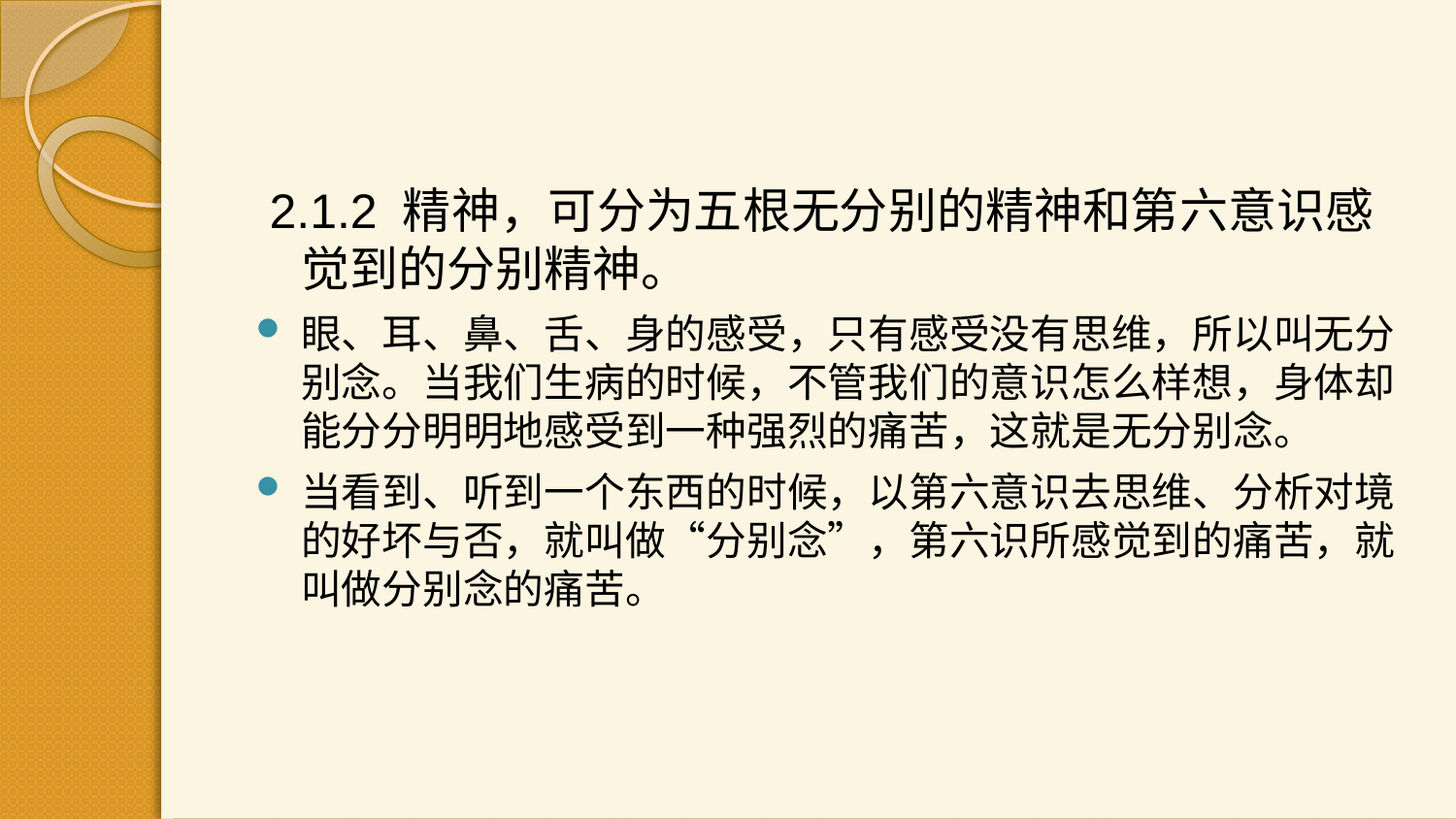

#
 2.1.2 精神，可分为五根无分别的精神和第六意识感觉到的分别精神。
眼、耳、鼻、舌、身的感受，只有感受没有思维，所以叫无分别念。当我们生病的时候，不管我们的意识怎么样想，身体却能分分明明地感受到一种强烈的痛苦，这就是无分别念。
当看到、听到一个东西的时候，以第六意识去思维、分析对境的好坏与否，就叫做“分别念”，第六识所感觉到的痛苦，就叫做分别念的痛苦。